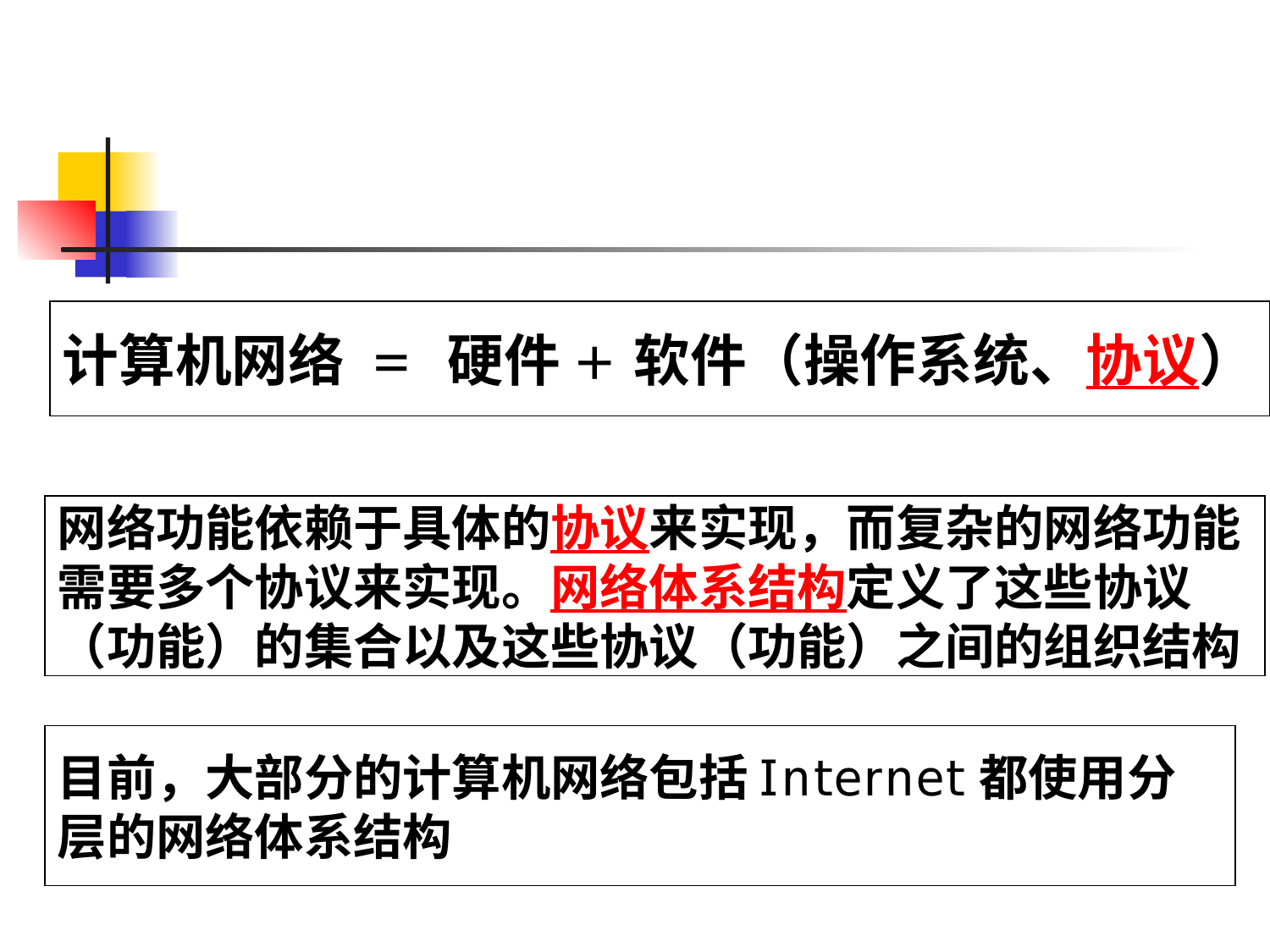

计算机网络 = 硬件+软件（操作系统、协议）
网络功能依赖于具体的协议来实现，而复杂的网络功能需要多个协议来实现。网络体系结构定义了这些协议（功能）的集合以及这些协议（功能）之间的组织结构
目前，大部分的计算机网络包括Internet都使用分层的网络体系结构